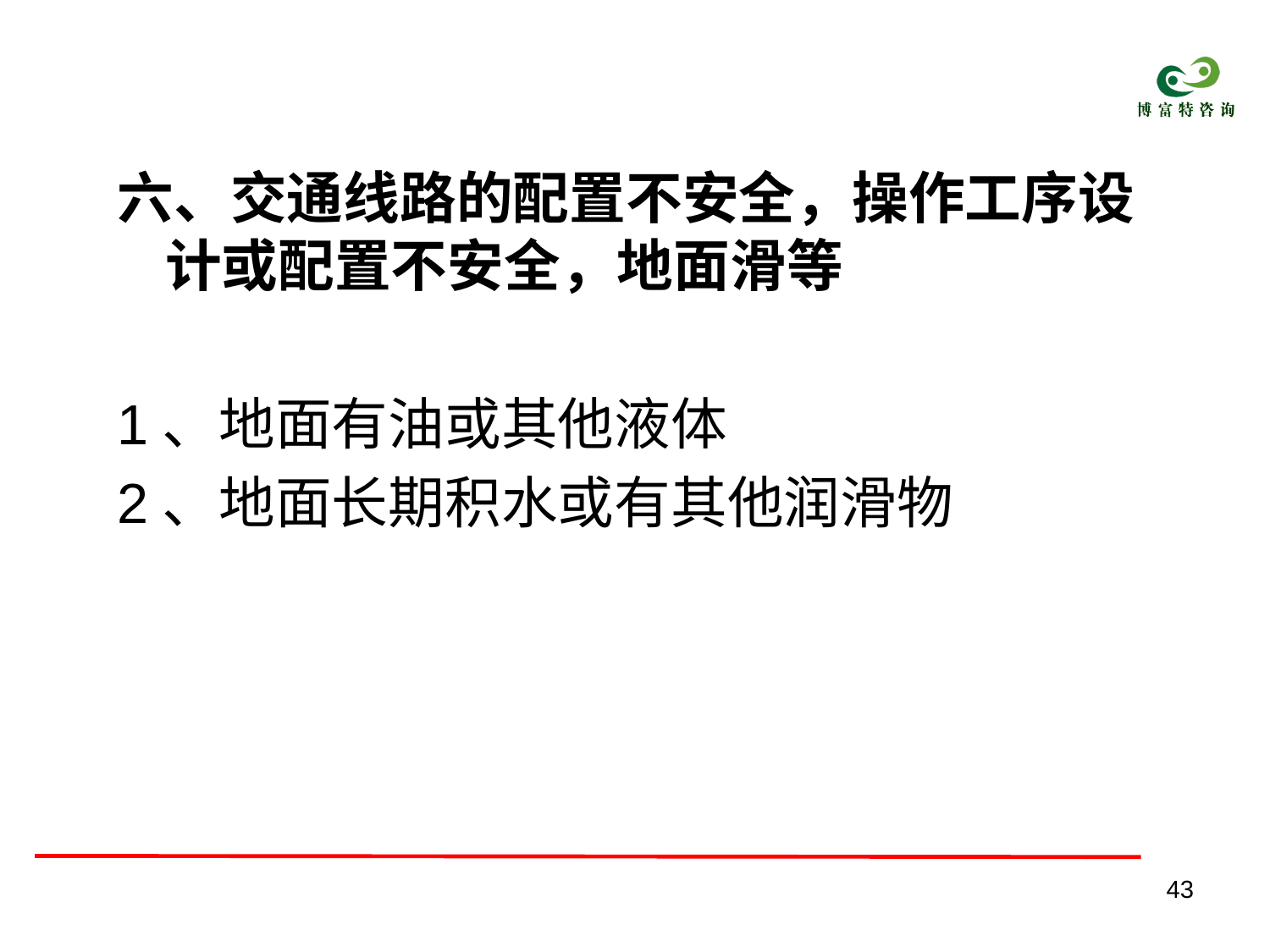

#
六、交通线路的配置不安全，操作工序设计或配置不安全，地面滑等

1、地面有油或其他液体
2、地面长期积水或有其他润滑物